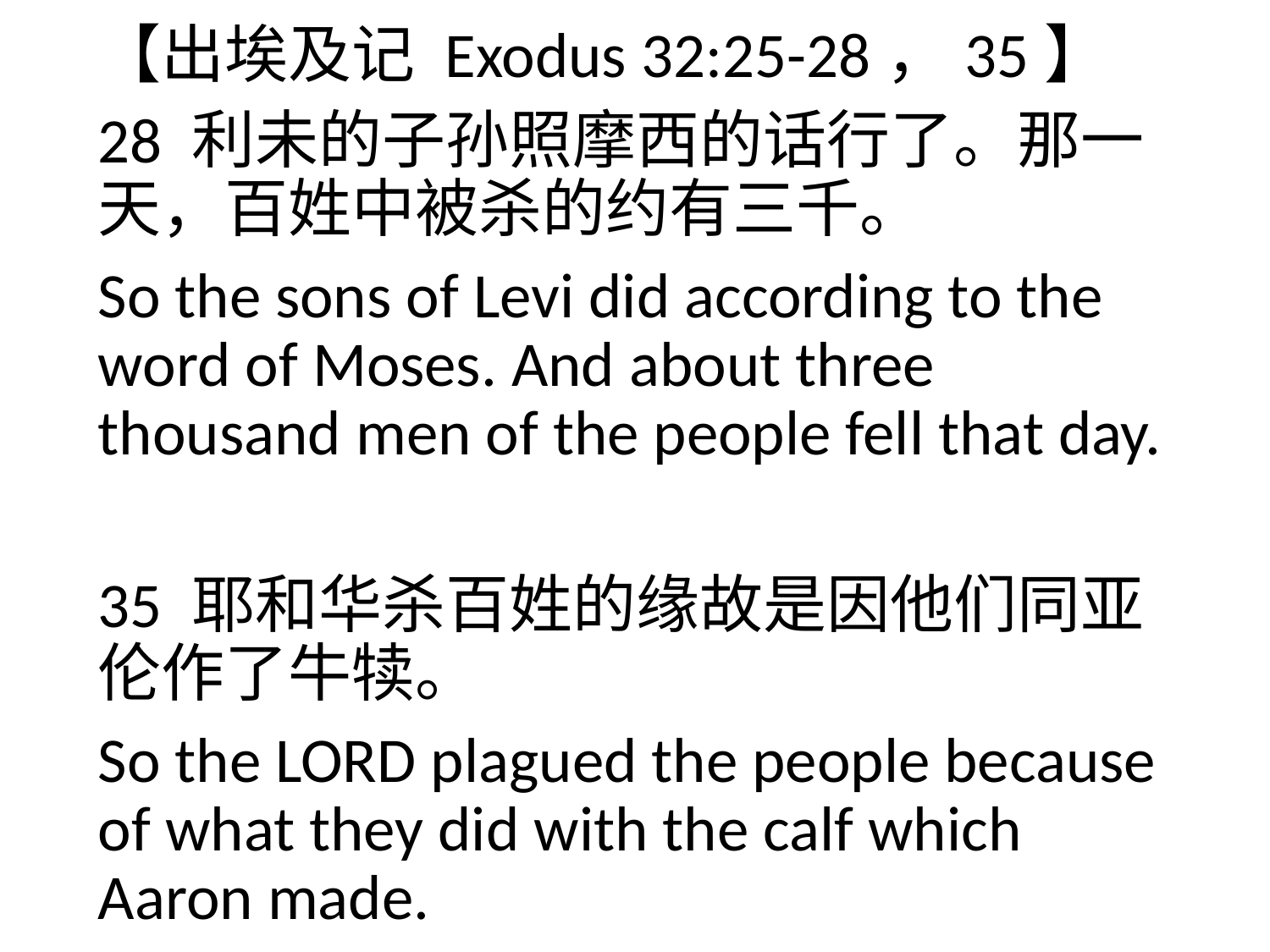

【出埃及记 Exodus 32:25-28，35】
28 利未的子孙照摩西的话行了。那一天，百姓中被杀的约有三千。
So the sons of Levi did according to the word of Moses. And about three thousand men of the people fell that day.

35 耶和华杀百姓的缘故是因他们同亚伦作了牛犊。
So the LORD plagued the people because of what they did with the calf which Aaron made.